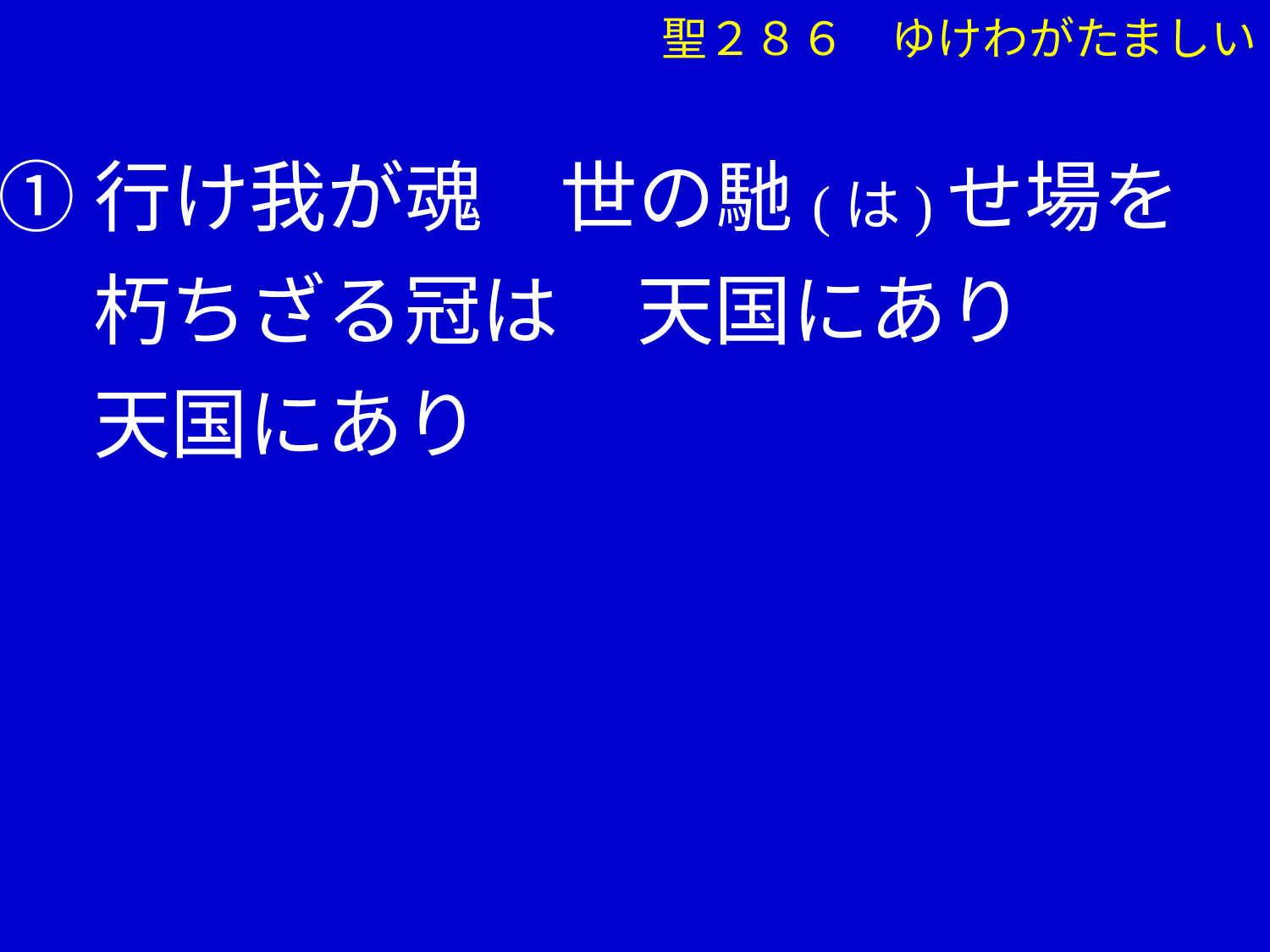

聖２８６　ゆけわがたましい
①行け我が魂　世の馳(は)せ場を
　 朽ちざる冠は　天国にあり
　 天国にあり